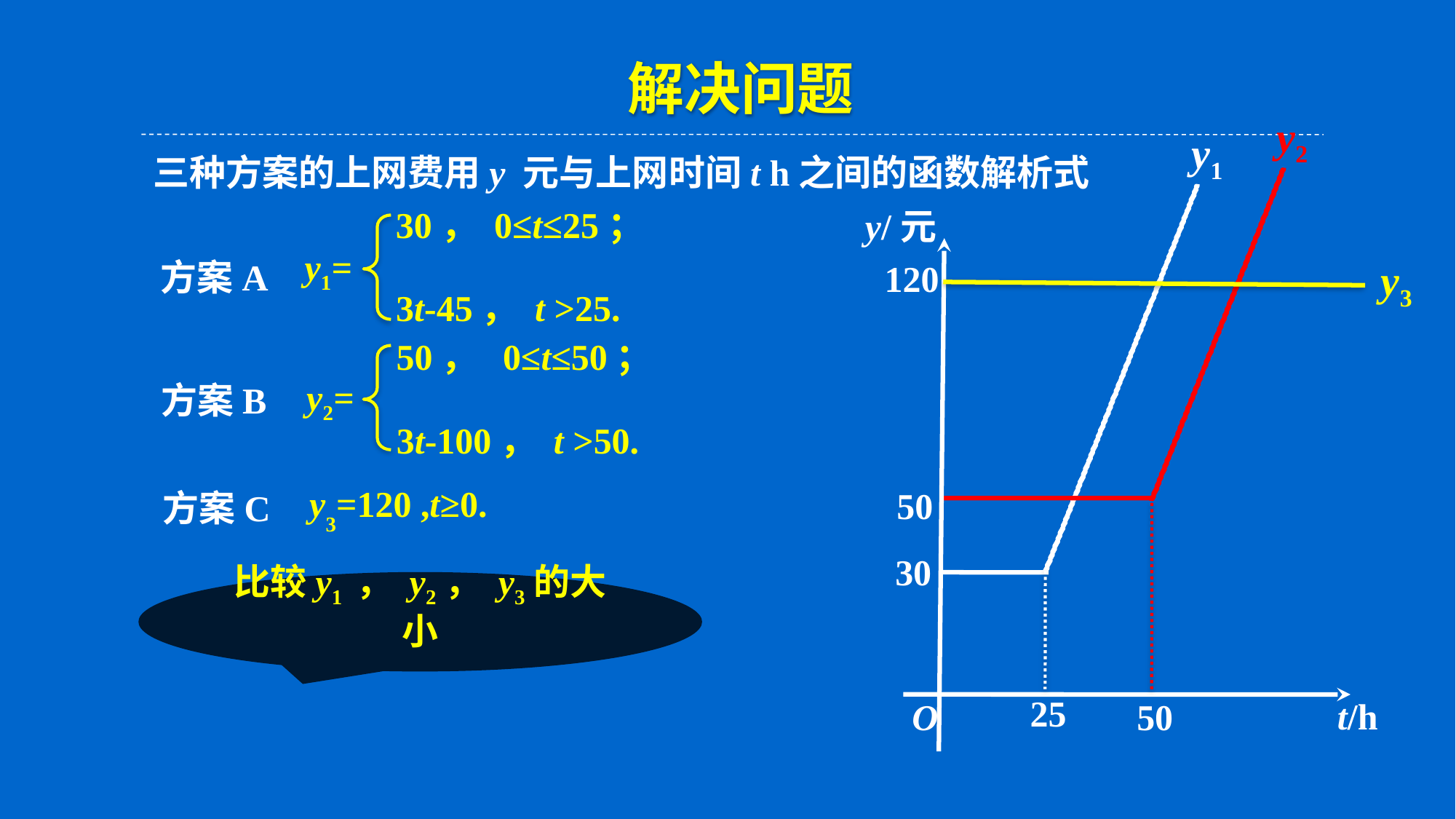

解决问题
y2

y1

三种方案的上网费用y 元与上网时间t h之间的函数解析式

30， 0≤t≤25；
3t-45， t >25.
y1=
y/元

t/h
O

y3
方案A
120
50，  0≤t≤50；
3t-100， t >50.
y2=

方案B
 y3=120 ,t≥0.
方案C
50

30
比较y1 ， y2， y3的大小

25
50